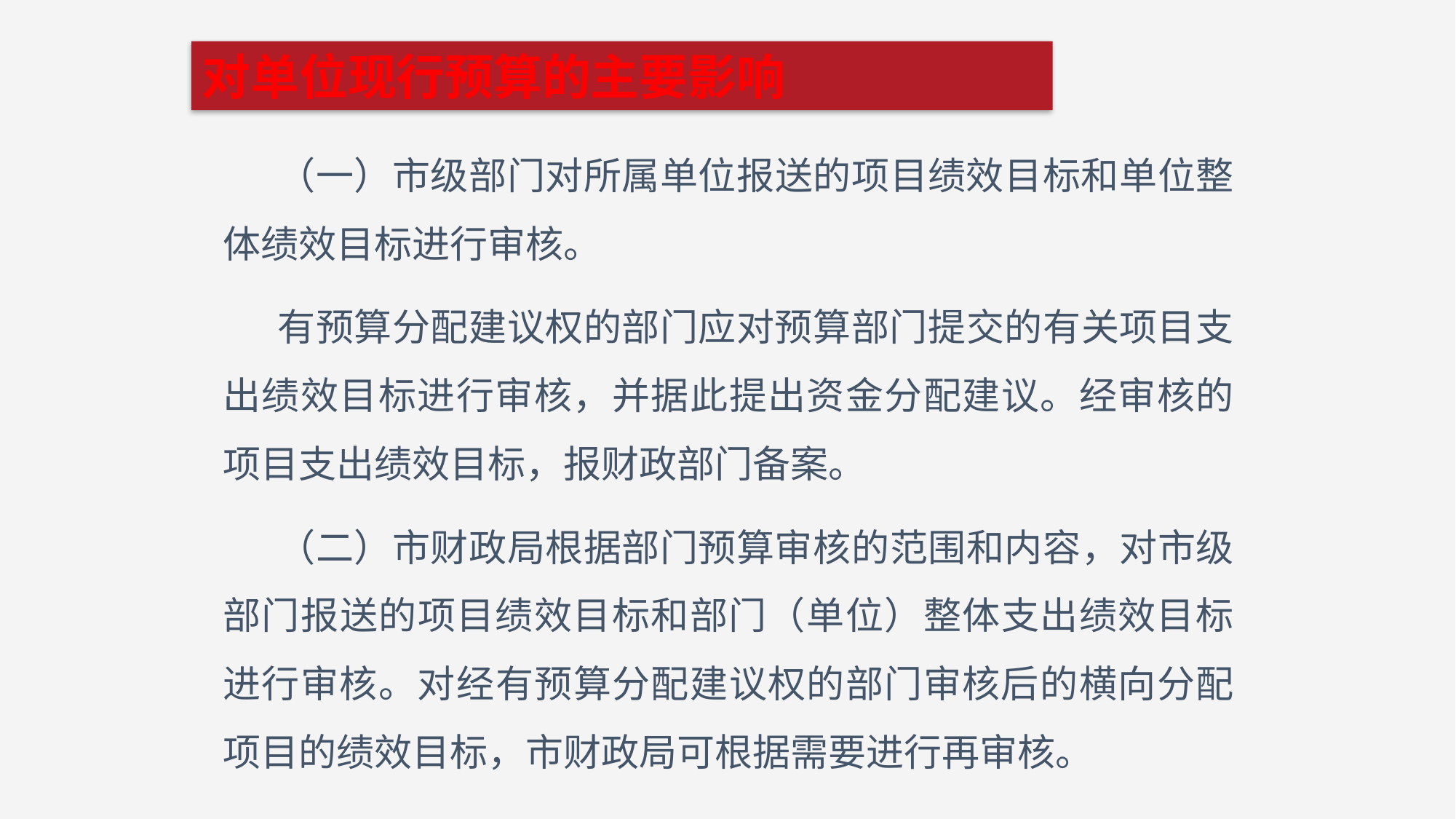

对单位现行预算的主要影响

（一）市级部门对所属单位报送的项目绩效目标和单位整体绩效目标进行审核。
有预算分配建议权的部门应对预算部门提交的有关项目支出绩效目标进行审核，并据此提出资金分配建议。经审核的项目支出绩效目标，报财政部门备案。
（二）市财政局根据部门预算审核的范围和内容，对市级部门报送的项目绩效目标和部门（单位）整体支出绩效目标进行审核。对经有预算分配建议权的部门审核后的横向分配项目的绩效目标，市财政局可根据需要进行再审核。